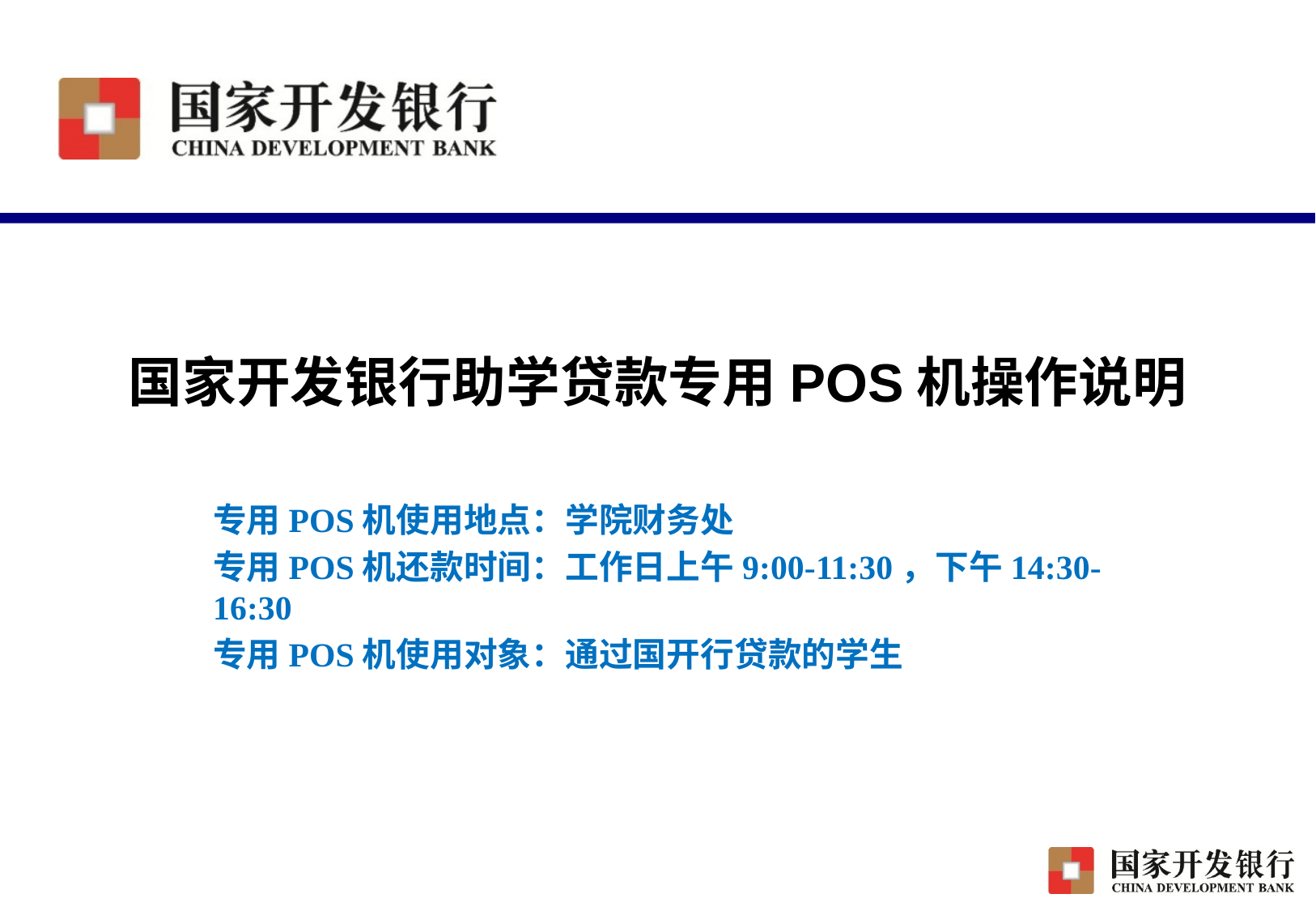

# 国家开发银行助学贷款专用POS机操作说明
专用POS机使用地点：学院财务处
专用POS机还款时间：工作日上午9:00-11:30，下午14:30-16:30
专用POS机使用对象：通过国开行贷款的学生